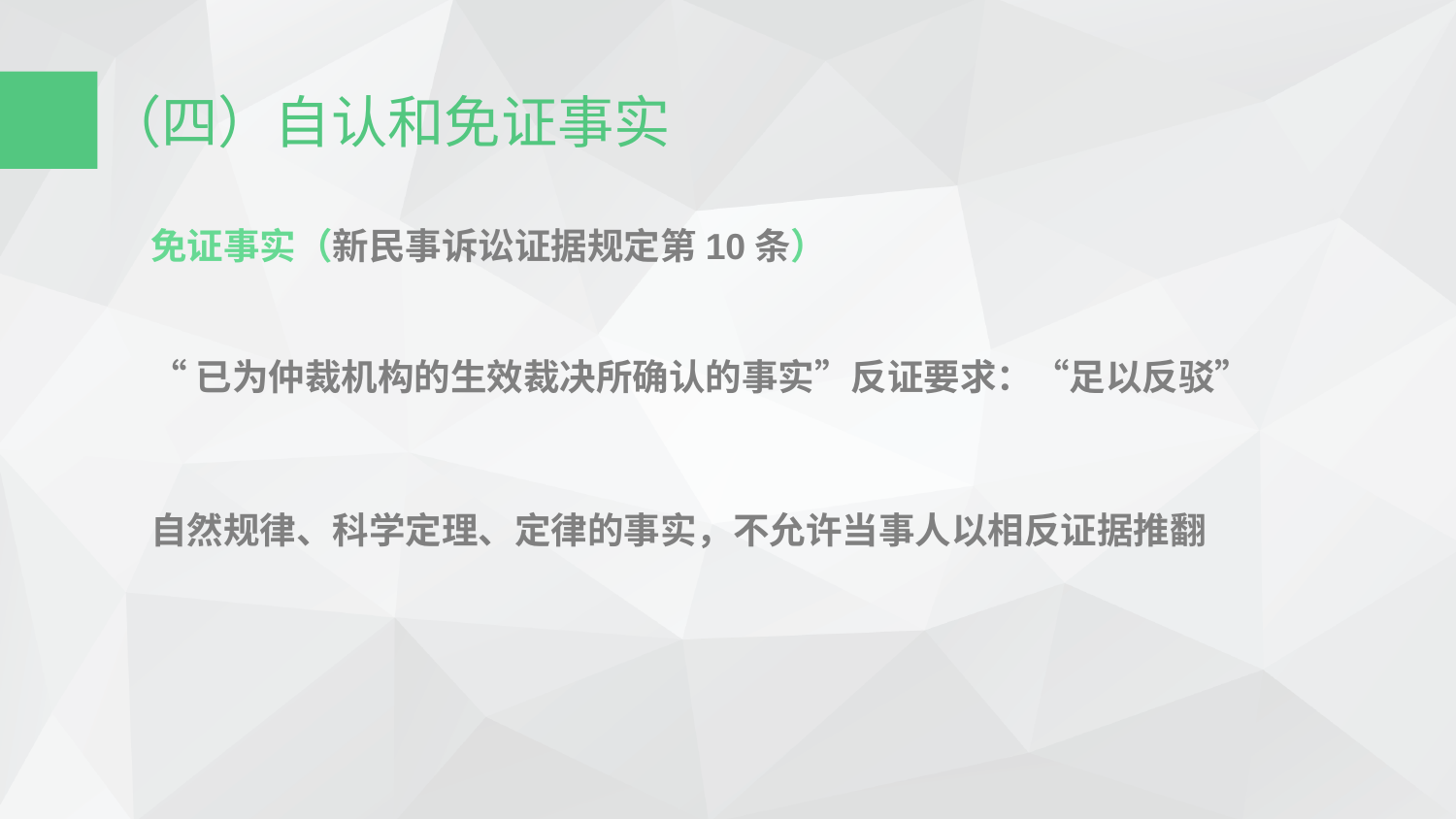

（四）自认和免证事实
免证事实（新民事诉讼证据规定第10条）

“已为仲裁机构的生效裁决所确认的事实”反证要求：“足以反驳”

自然规律、科学定理、定律的事实，不允许当事人以相反证据推翻